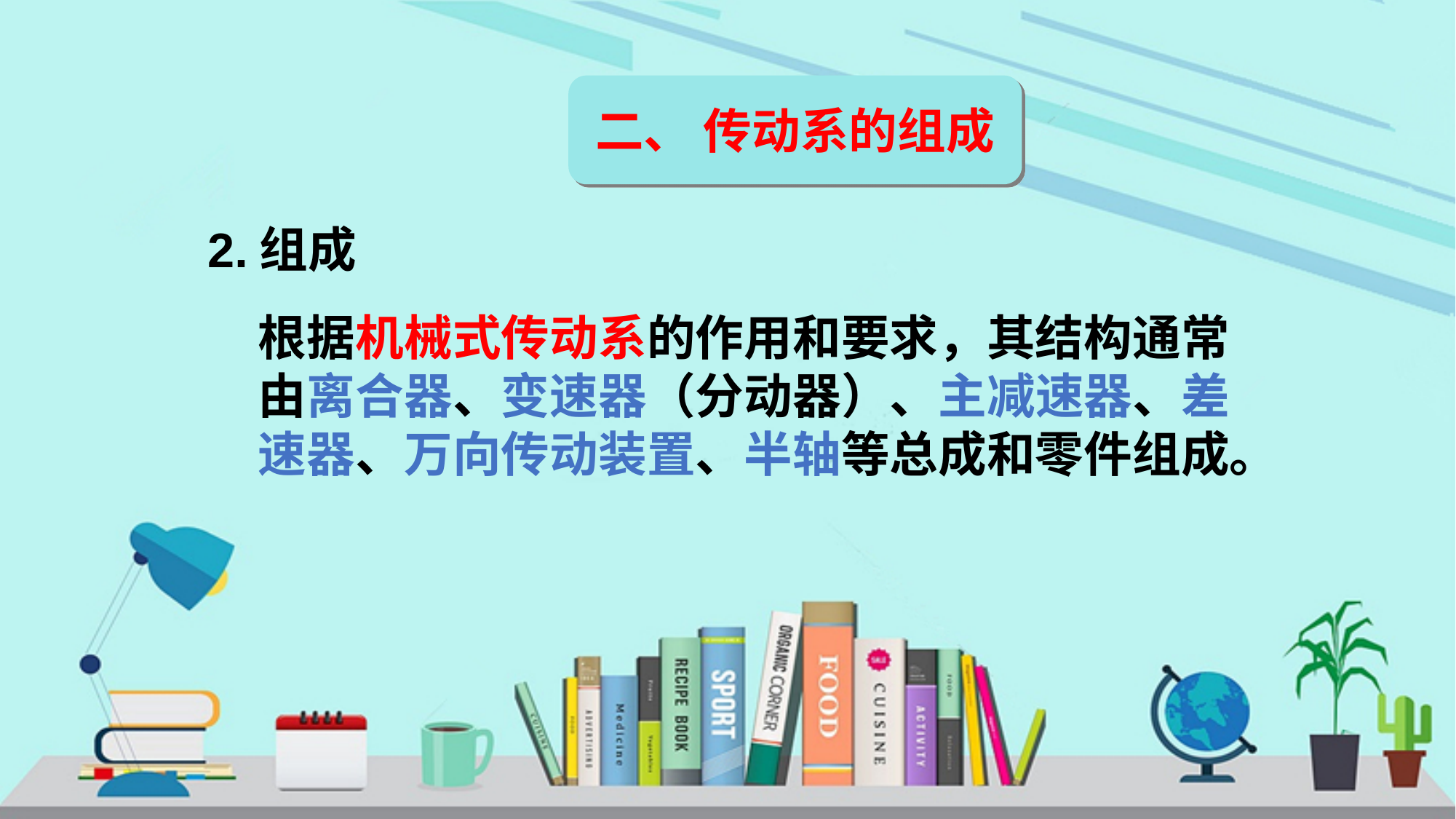

二、 传动系的组成
2.组成
根据机械式传动系的作用和要求，其结构通常由离合器、变速器（分动器）、主减速器、差速器、万向传动装置、半轴等总成和零件组成。